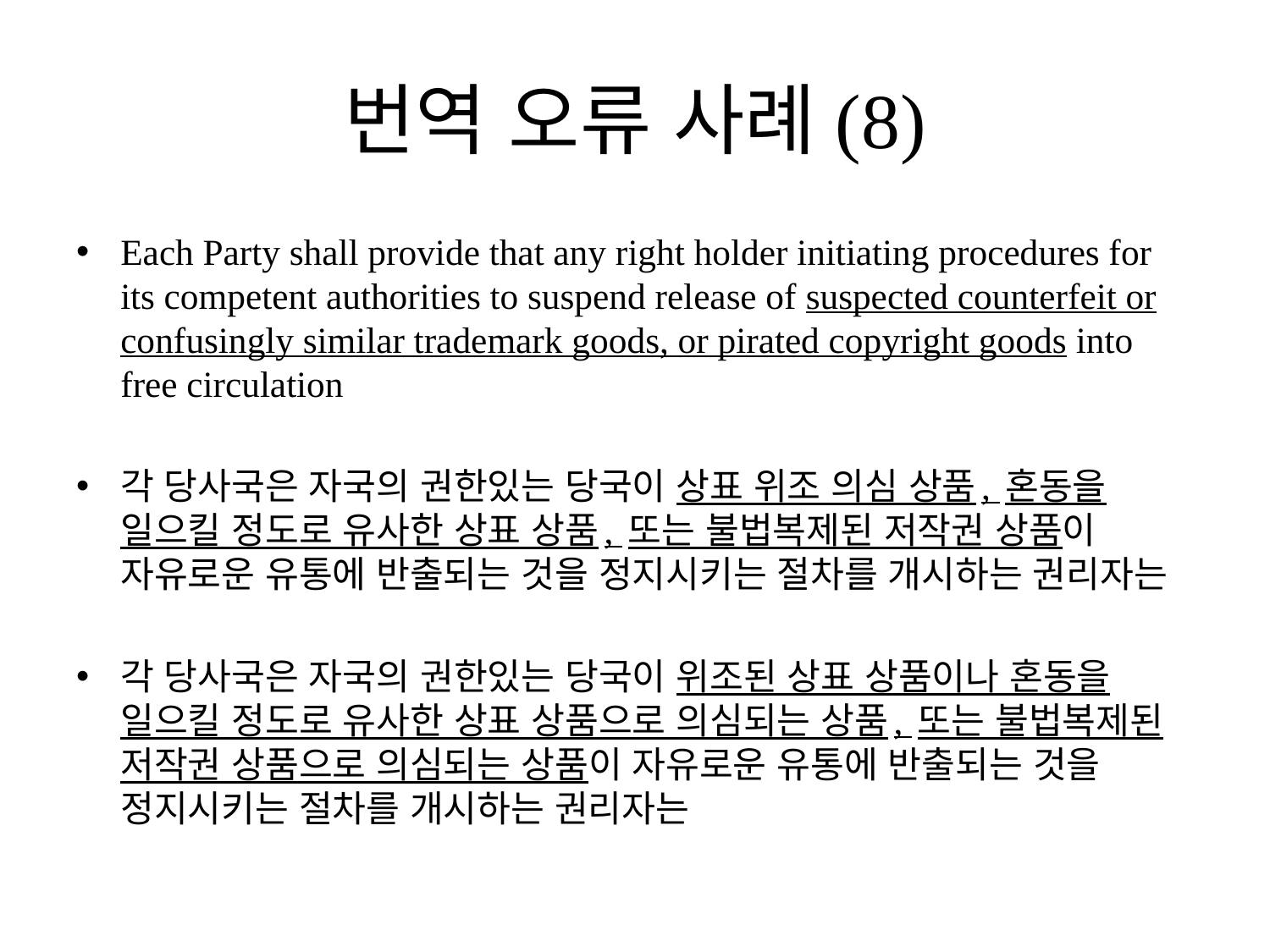

# 번역 오류 사례(8)
Each Party shall provide that any right holder initiating procedures for its competent authorities to suspend release of suspected counterfeit or confusingly similar trademark goods, or pirated copyright goods into free circulation

각 당사국은 자국의 권한있는 당국이 상표 위조 의심 상품, 혼동을 일으킬 정도로 유사한 상표 상품, 또는 불법복제된 저작권 상품이 자유로운 유통에 반출되는 것을 정지시키는 절차를 개시하는 권리자는

각 당사국은 자국의 권한있는 당국이 위조된 상표 상품이나 혼동을 일으킬 정도로 유사한 상표 상품으로 의심되는 상품, 또는 불법복제된 저작권 상품으로 의심되는 상품이 자유로운 유통에 반출되는 것을 정지시키는 절차를 개시하는 권리자는